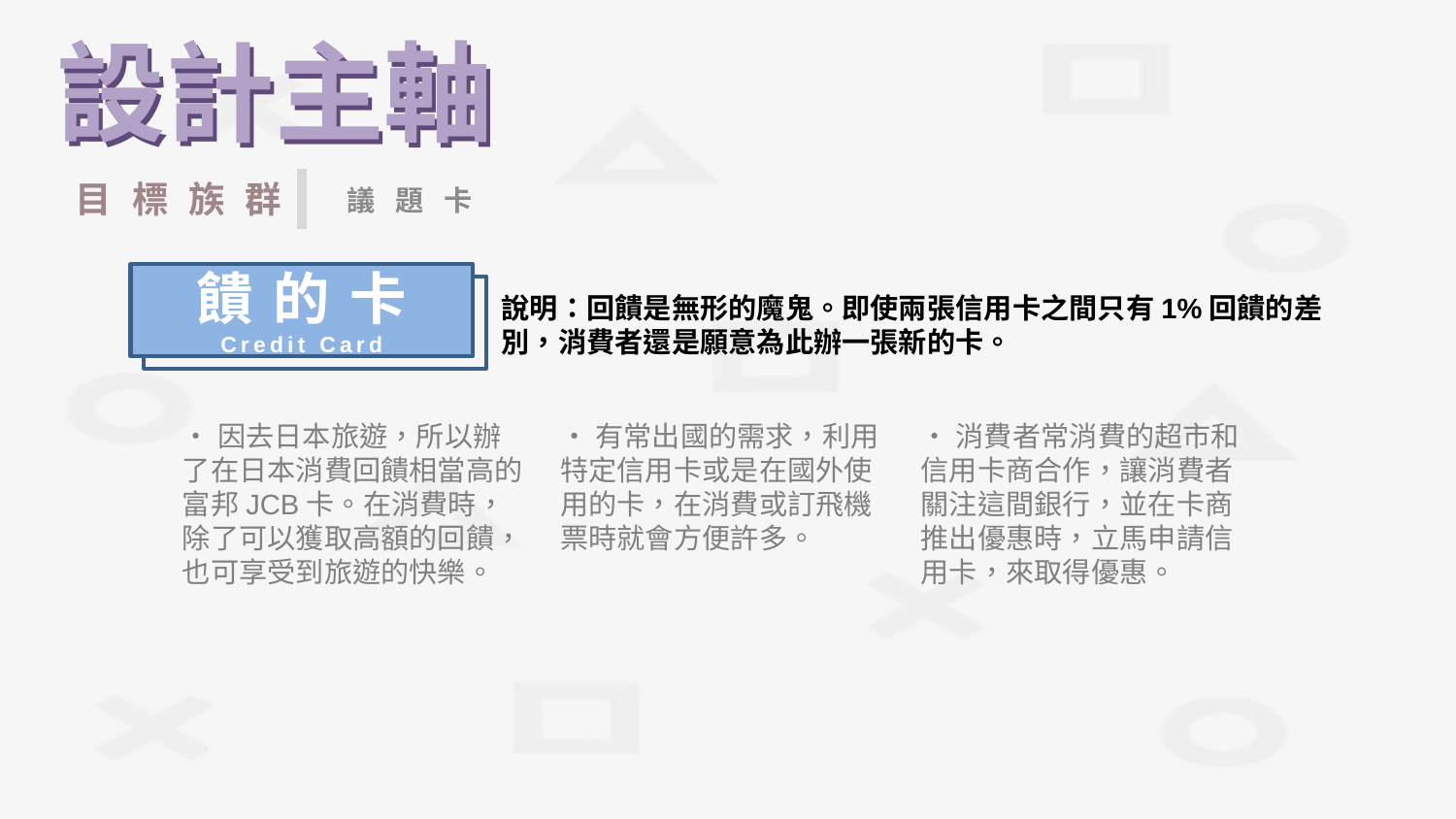

設計主軸
設計主軸
目標族群
議題卡
饋的卡
Credit Card

說明：回饋是無形的魔鬼。即使兩張信用卡之間只有1%回饋的差別，消費者還是願意為此辦一張新的卡。
•因去日本旅遊，所以辦了在日本消費回饋相當高的富邦JCB卡。在消費時，除了可以獲取高額的回饋，也可享受到旅遊的快樂。
•有常出國的需求，利用特定信用卡或是在國外使用的卡，在消費或訂飛機票時就會方便許多。
•消費者常消費的超市和信用卡商合作，讓消費者關注這間銀行，並在卡商推出優惠時，立馬申請信用卡，來取得優惠。